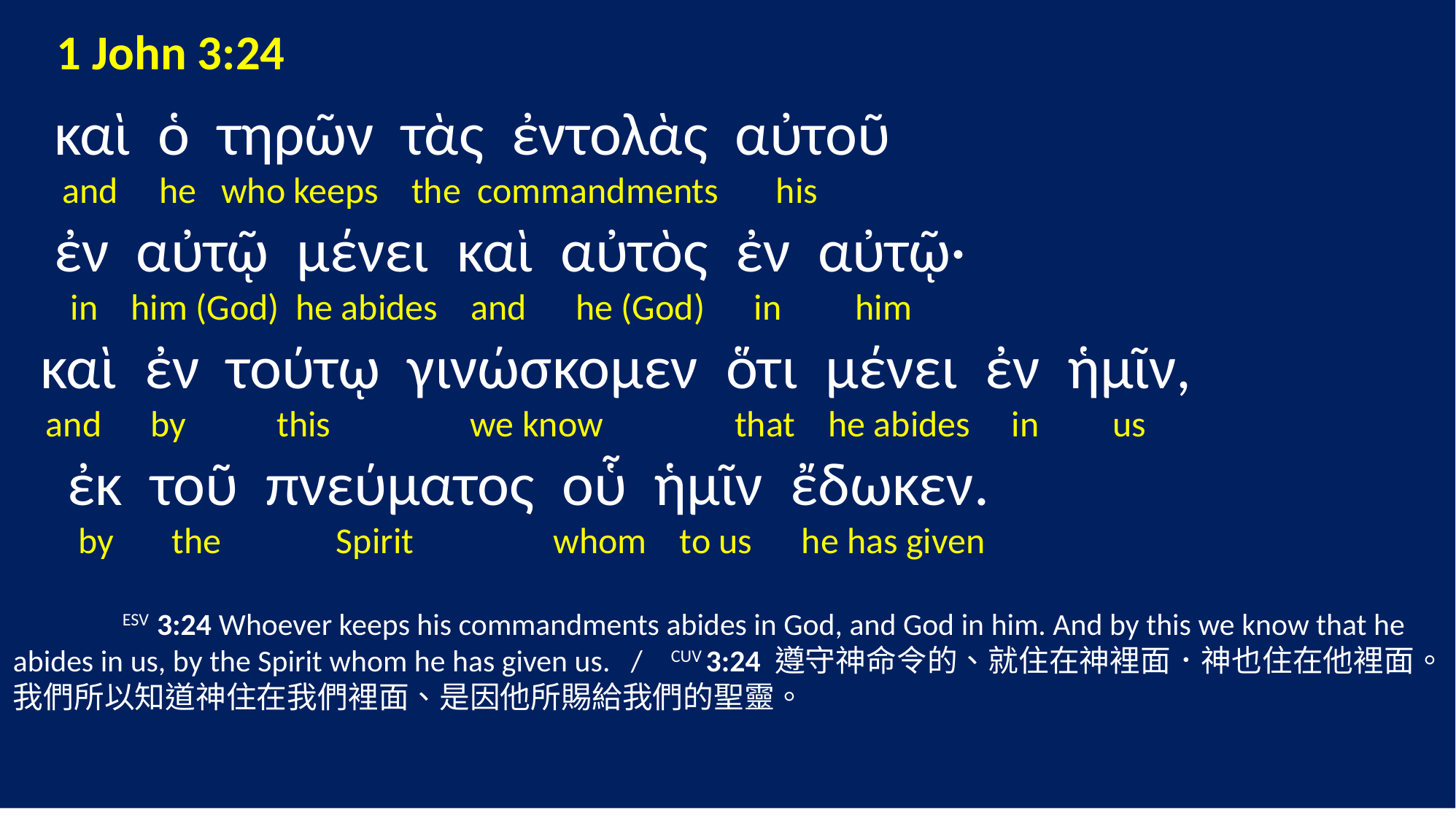

1 John 3:24

   καὶ  ὁ  τηρῶν  τὰς  ἐντολὰς  αὐτοῦ
      and     he   who keeps    the  commandments       his
   ἐν  αὐτῷ  μένει  καὶ  αὐτὸς  ἐν  αὐτῷ·
       in    him (God)  he abides    and      he (God)      in         him
  καὶ  ἐν  τούτῳ  γινώσκομεν  ὅτι  μένει  ἐν  ἡμῖν,
    and      by           this                 we know                that    he abides     in         us
    ἐκ  τοῦ  πνεύματος  οὗ  ἡμῖν  ἔδωκεν.
        by       the              Spirit                 whom    to us      he has given

	ESV  3:24 Whoever keeps his commandments abides in God, and God in him. And by this we know that he abides in us, by the Spirit whom he has given us.   /    CUV 3:24 遵守神命令的、就住在神裡面．神也住在他裡面。我們所以知道神住在我們裡面、是因他所賜給我們的聖靈。